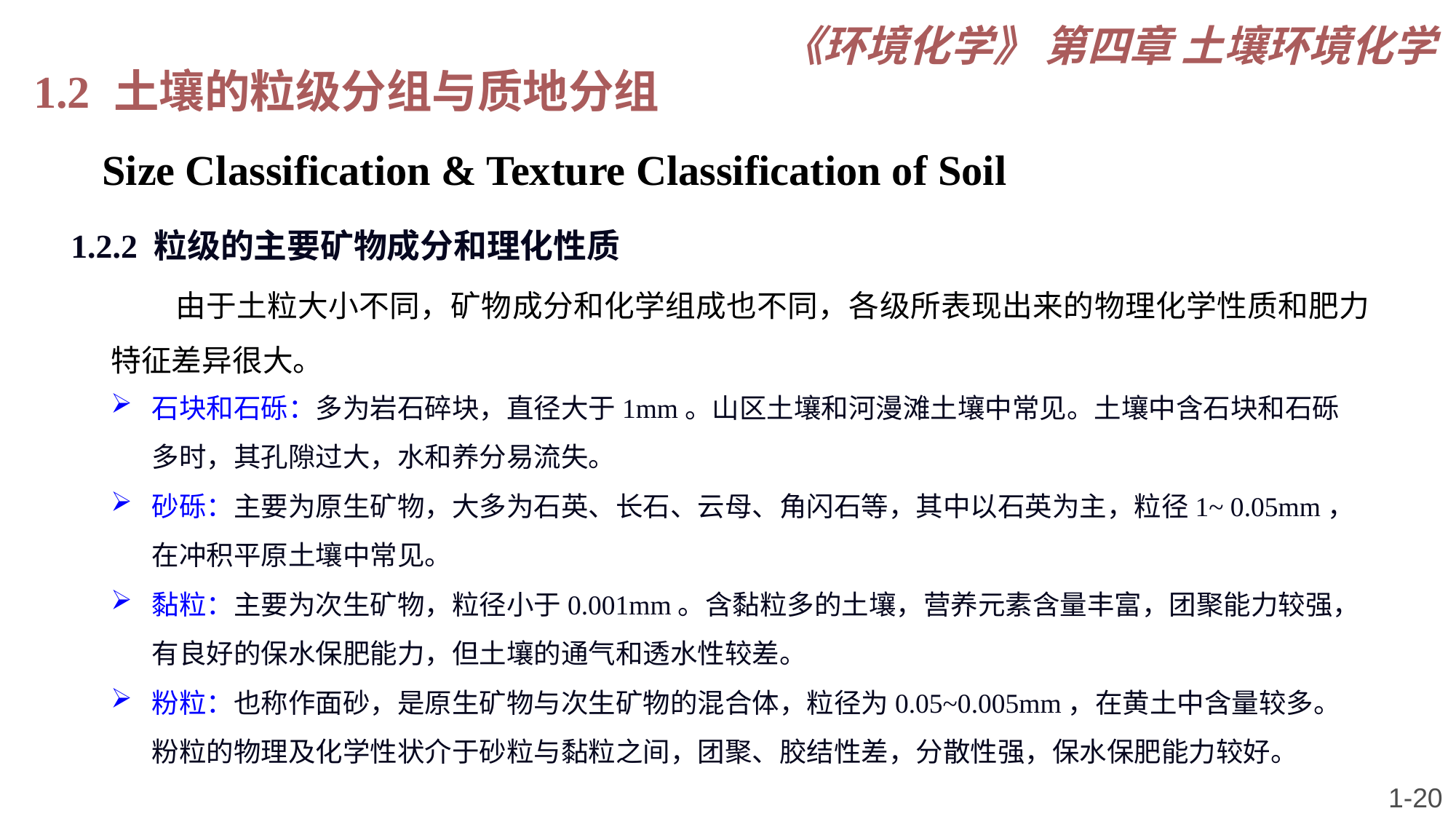

《环境化学》 第四章 土壤环境化学
1.2 土壤的粒级分组与质地分组
      Size Classification & Texture Classification of Soil
1.2.2 粒级的主要矿物成分和理化性质

由于土粒大小不同，矿物成分和化学组成也不同，各级所表现出来的物理化学性质和肥力特征差异很大。
石块和石砾：多为岩石碎块，直径大于1mm。山区土壤和河漫滩土壤中常见。土壤中含石块和石砾多时，其孔隙过大，水和养分易流失。
砂砾：主要为原生矿物，大多为石英、长石、云母、角闪石等，其中以石英为主，粒径1~ 0.05mm，在冲积平原土壤中常见。
黏粒：主要为次生矿物，粒径小于0.001mm。含黏粒多的土壤，营养元素含量丰富，团聚能力较强，有良好的保水保肥能力，但土壤的通气和透水性较差。
粉粒：也称作面砂，是原生矿物与次生矿物的混合体，粒径为0.05~0.005mm，在黄土中含量较多。粉粒的物理及化学性状介于砂粒与黏粒之间，团聚、胶结性差，分散性强，保水保肥能力较好。
1-20